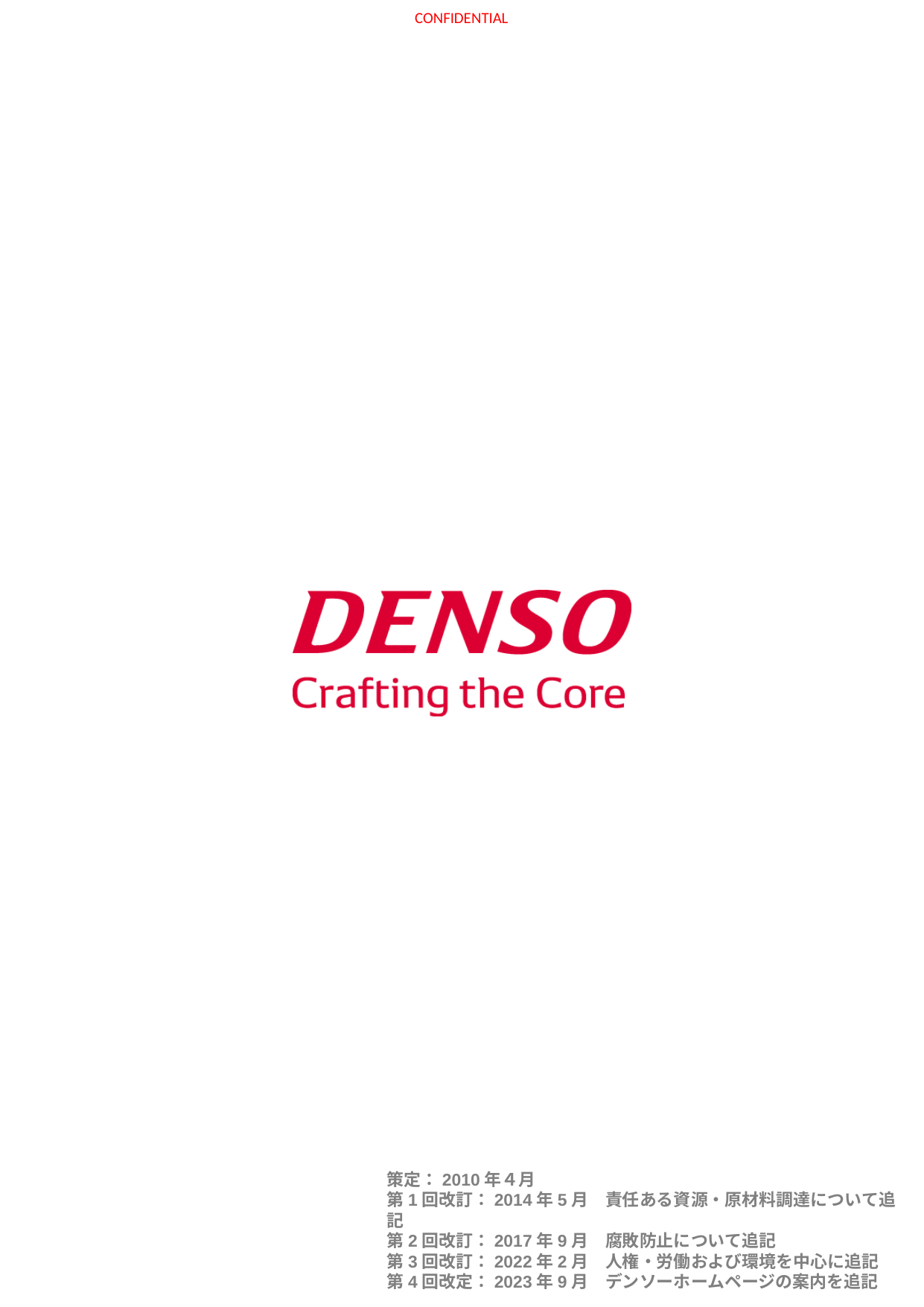

策定：2010年４月
第1回改訂：2014年5月　責任ある資源・原材料調達について追記
第2回改訂：2017年9月　腐敗防止について追記
第3回改訂：2022年2月　人権・労働および環境を中心に追記
第4回改定：2023年9月　デンソーホームページの案内を追記